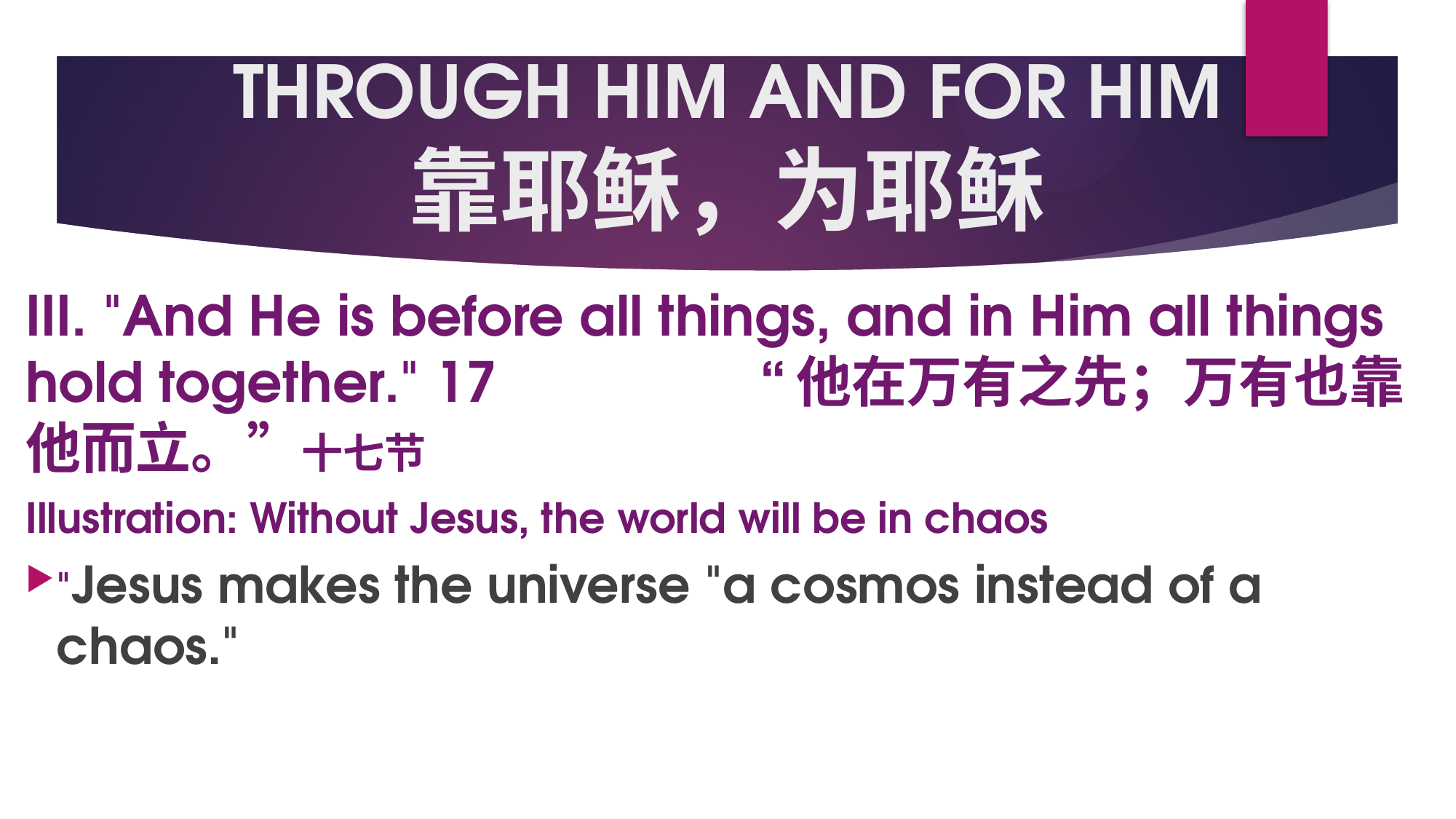

# THROUGH HIM AND FOR HIM 靠耶稣，为耶稣
III. "And He is before all things, and in Him all things hold together." 17                 “他在万有之先；万有也靠他而立。”十七节
Illustration: Without Jesus, the world will be in chaos
"Jesus makes the universe "a cosmos instead of a chaos."